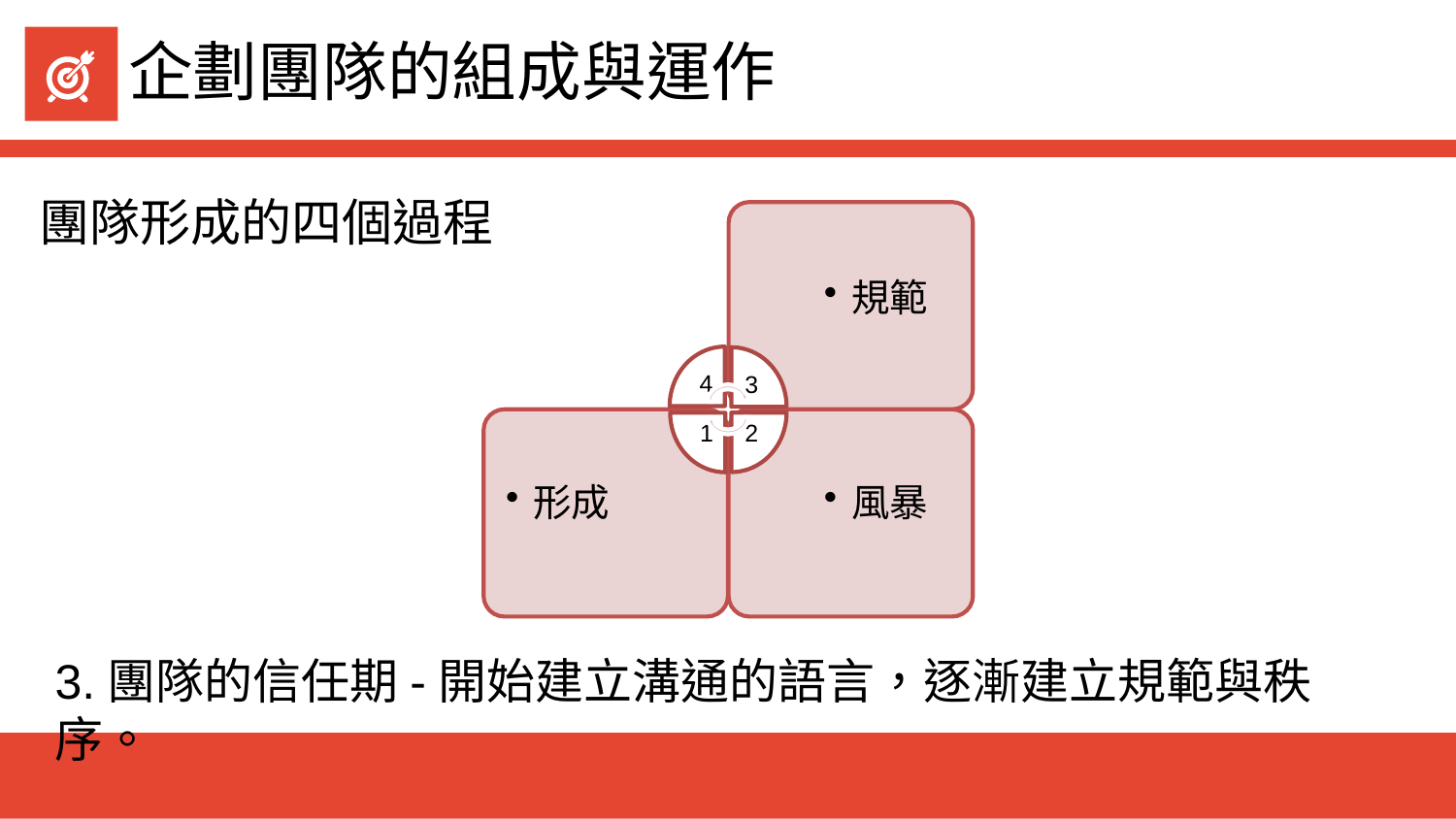

# 企劃團隊的組成與運作

團隊形成的四個過程
形成
風暴

規範
4
3
2
1
3.團隊的信任期-開始建立溝通的語言，逐漸建立規範與秩序。